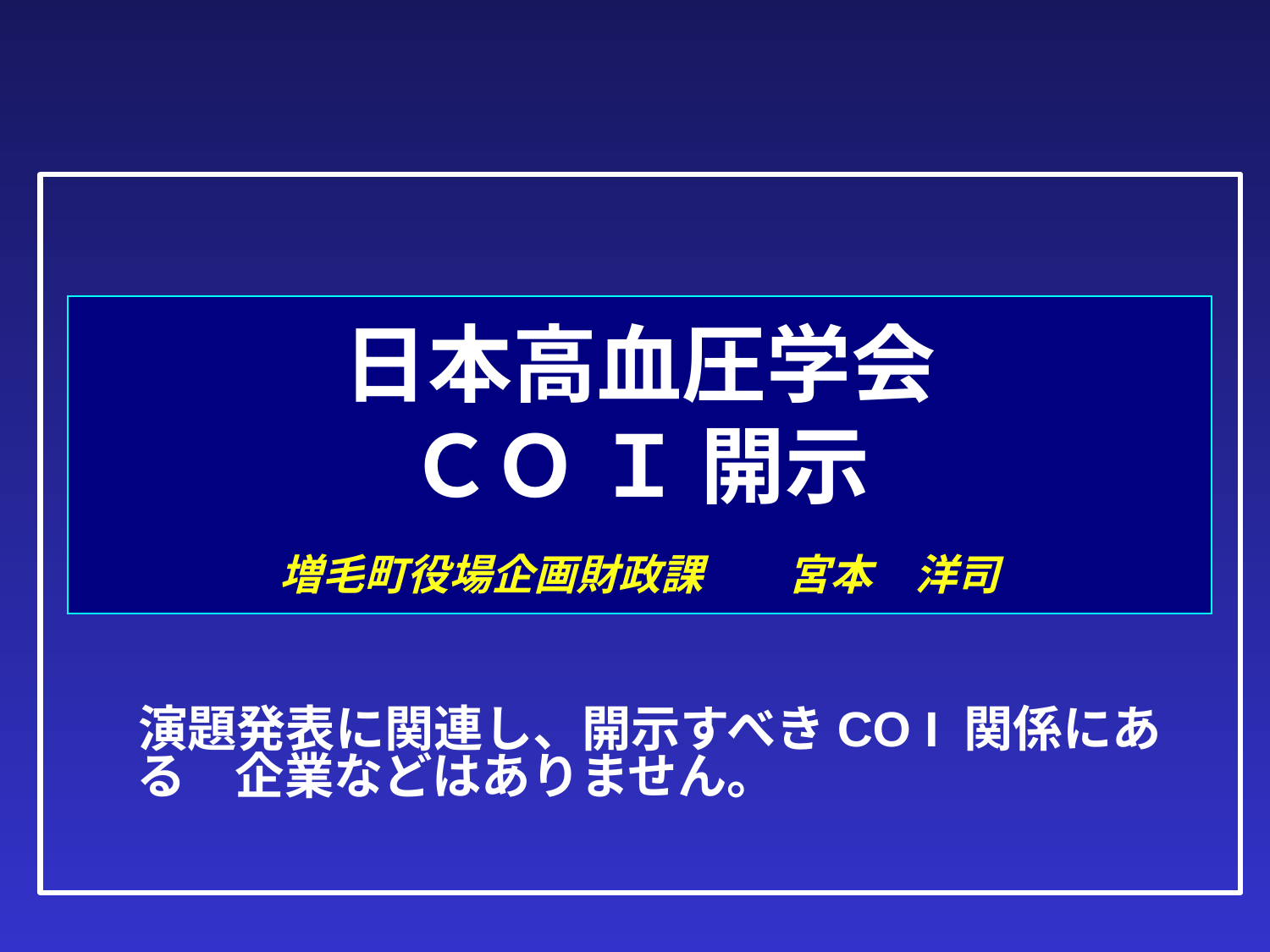

# 日本高血圧学会 ＣＯ Ｉ 開示 　 増毛町役場企画財政課　　宮本　洋司

　演題発表に関連し、開示すべきCO I 関係にある　企業などはありません。